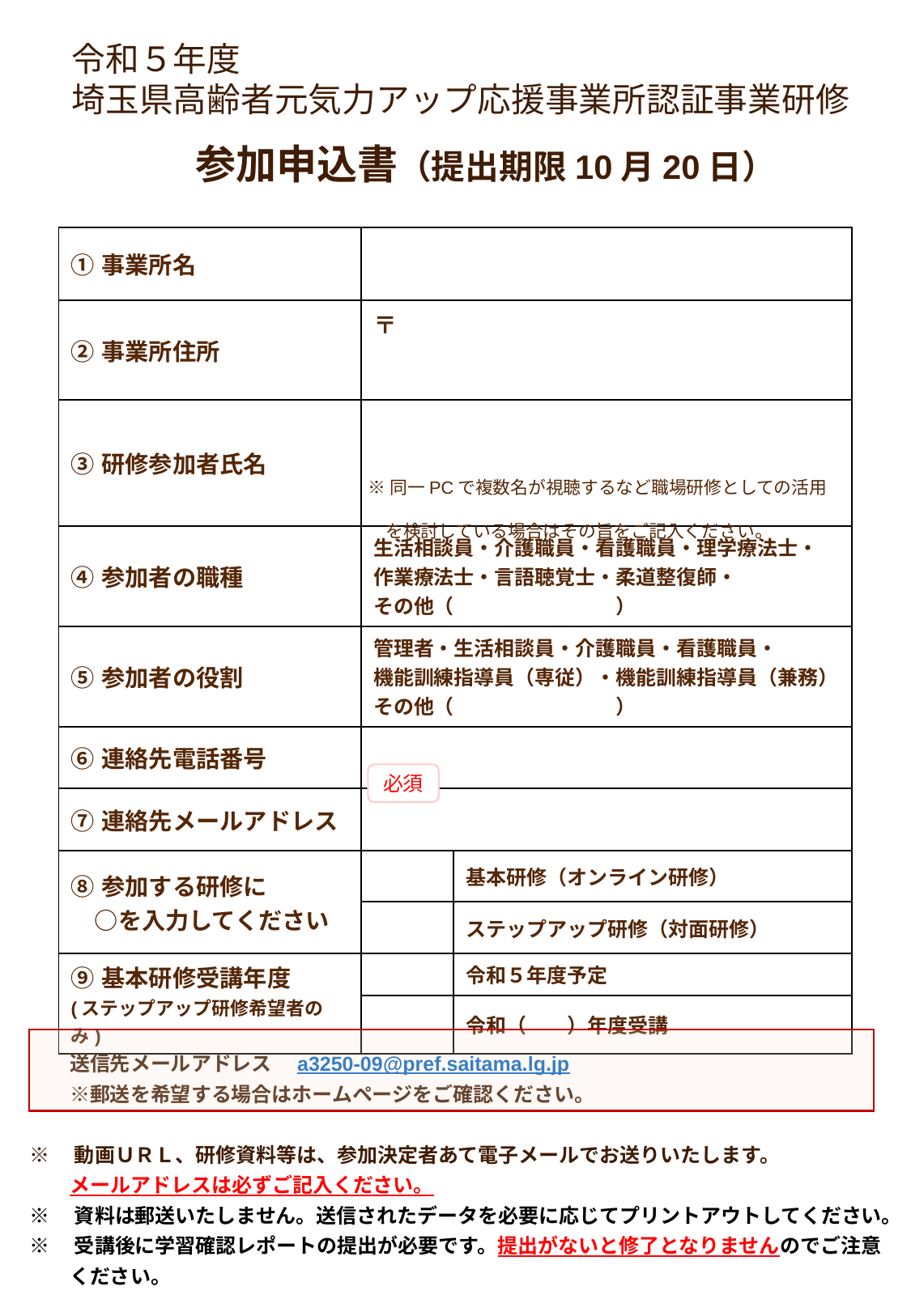

令和５年度
埼玉県高齢者元気力アップ応援事業所認証事業研修
参加申込書（提出期限10月20日）
| ①事業所名 |  |  |
| --- | --- | --- |
| ②事業所住所 | 〒 |  |
| ③研修参加者氏名 |  |  |
| ④参加者の職種 | 生活相談員・介護職員・看護職員・理学療法士・ 作業療法士・言語聴覚士・柔道整復師・ その他（　　　　　　　　） |  |
| ⑤参加者の役割 | 管理者・生活相談員・介護職員・看護職員・ 機能訓練指導員（専従）・機能訓練指導員（兼務） その他（　　　　　　　　） |  |
| ⑥連絡先電話番号 |  |  |
| ⑦連絡先メールアドレス |  |  |
| ⑧参加する研修に 　○を入力してください |  | 基本研修（オンライン研修） |
|  |  | ステップアップ研修（対面研修） |
| ⑨基本研修受講年度 (ステップアップ研修希望者のみ) |  | 令和５年度予定 |
|  |  | 令和（　　）年度受講 |
※同一PCで複数名が視聴するなど職場研修としての活用
　を検討している場合はその旨をご記入ください。

必須

　　送信先メールアドレス　a3250-09@pref.saitama.lg.jp
　　※郵送を希望する場合はホームページをご確認ください。

※　動画ＵＲＬ、研修資料等は、参加決定者あて電子メールでお送りいたします。
　　メールアドレスは必ずご記入ください。
※　資料は郵送いたしません。送信されたデータを必要に応じてプリントアウトしてください。
※　受講後に学習確認レポートの提出が必要です。提出がないと修了となりませんのでご注意
　　ください。